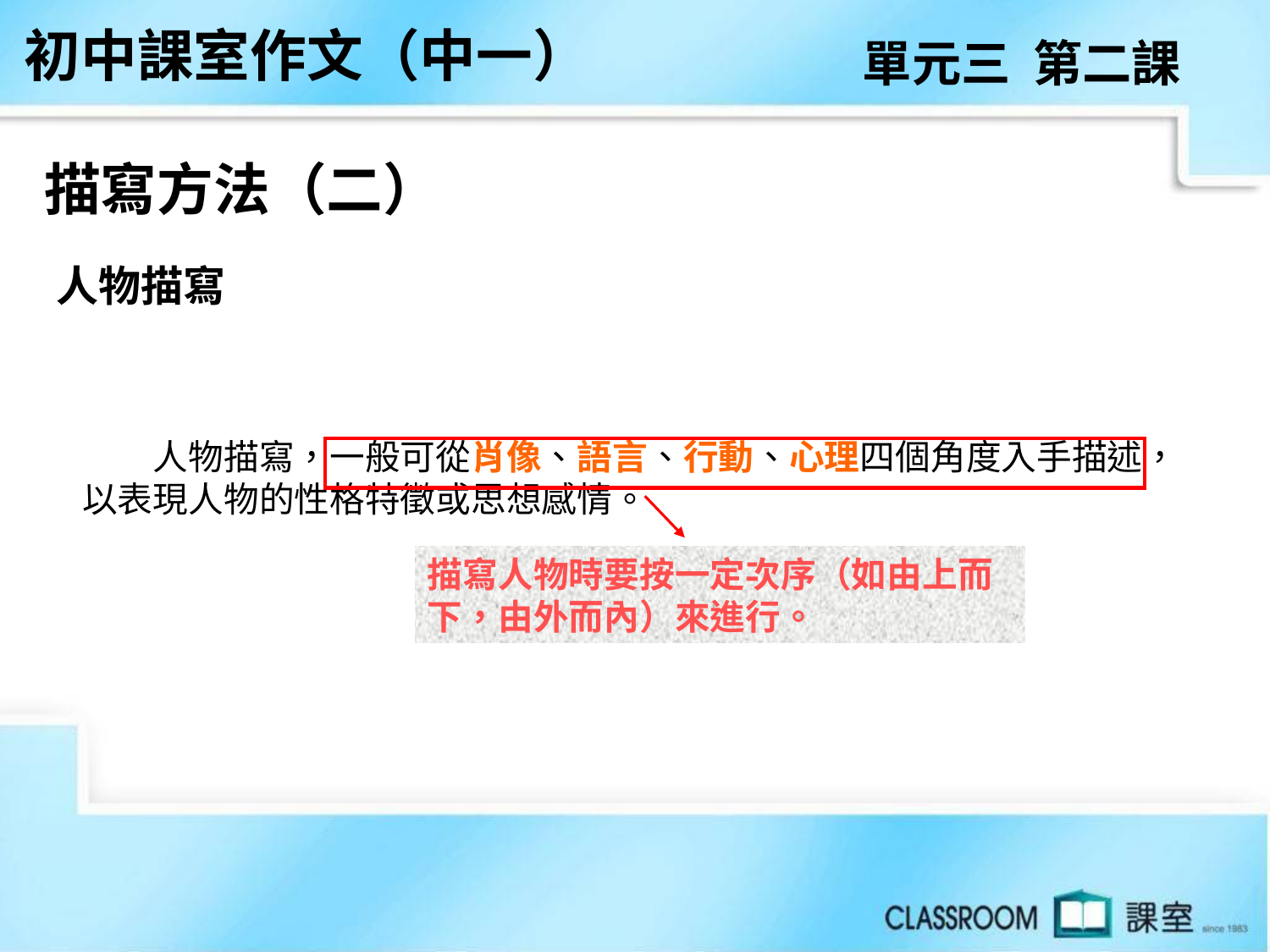

初中課室作文（中一）
單元三  第二課
描寫方法（二）
 人物描寫
　　人物描寫，一般可從肖像、語言、行動、心理四個角度入手描述，以表現人物的性格特徵或思想感情。

描寫人物時要按一定次序（如由上而下，由外而內）來進行。